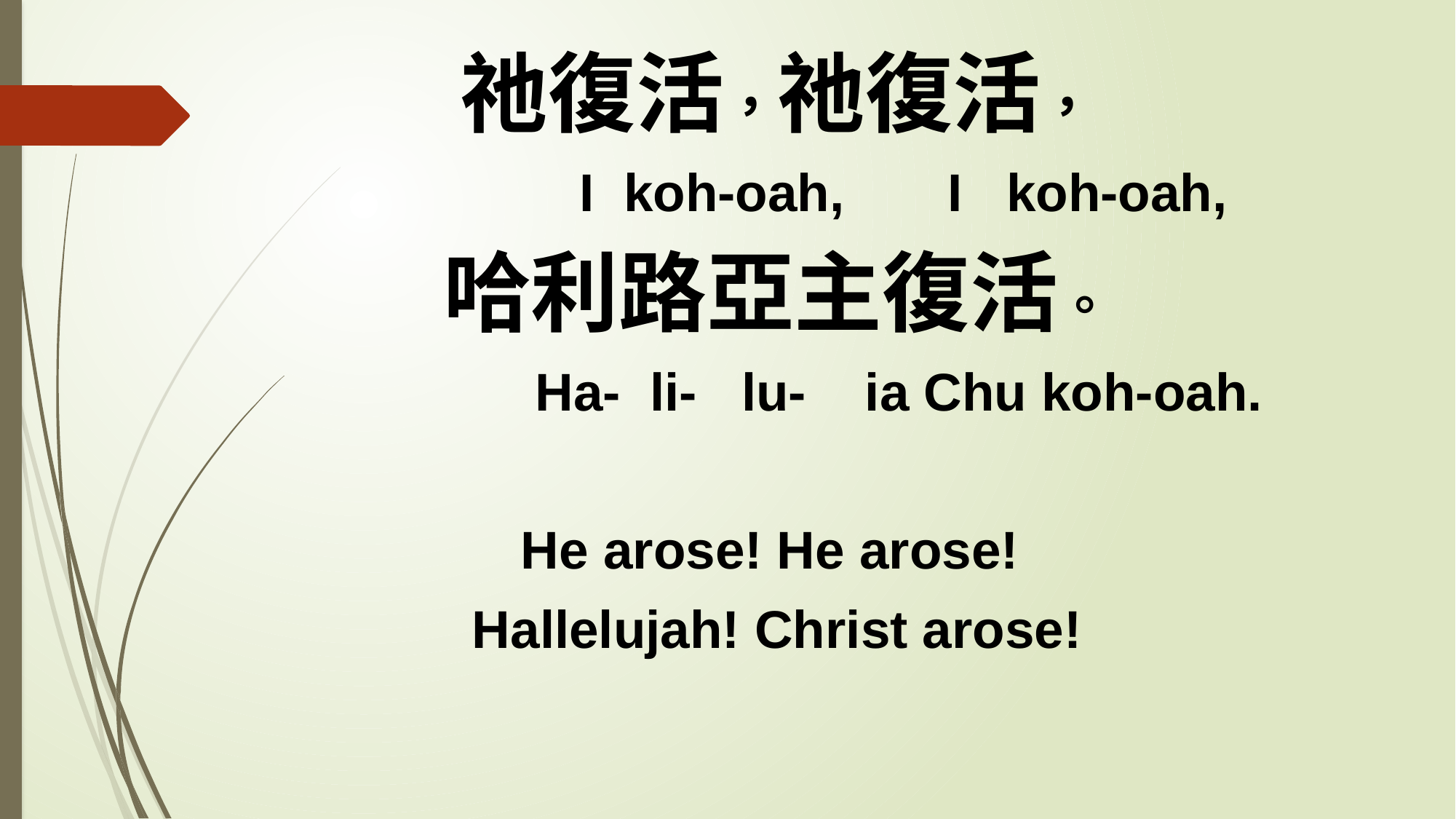

祂復活，祂復活，
                        I  koh-oah,       I   koh-oah,
哈利路亞主復活。
                     Ha-  li-   lu-    ia Chu koh-oah.

He arose! He arose!
Hallelujah! Christ arose!